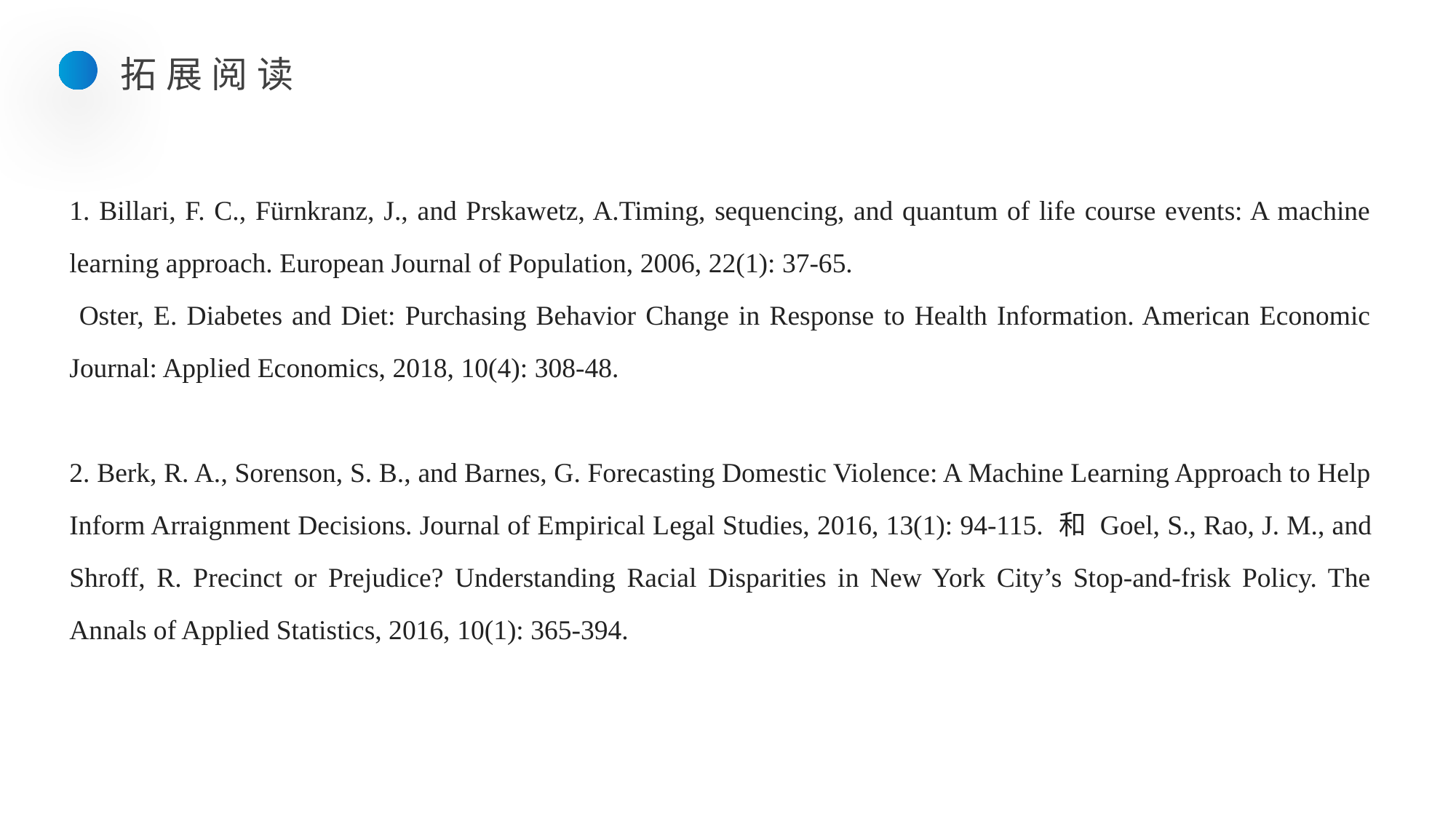

拓展阅读

1. Billari, F. C., Fürnkranz, J., and Prskawetz, A.Timing, sequencing, and quantum of life course events: A machine learning approach. European Journal of Population, 2006, 22(1): 37-65.
 Oster, E. Diabetes and Diet: Purchasing Behavior Change in Response to Health Information. American Economic Journal: Applied Economics, 2018, 10(4): 308-48.

2. Berk, R. A., Sorenson, S. B., and Barnes, G. Forecasting Domestic Violence: A Machine Learning Approach to Help Inform Arraignment Decisions. Journal of Empirical Legal Studies, 2016, 13(1): 94-115. 和 Goel, S., Rao, J. M., and Shroff, R. Precinct or Prejudice? Understanding Racial Disparities in New York City’s Stop-and-frisk Policy. The Annals of Applied Statistics, 2016, 10(1): 365-394.